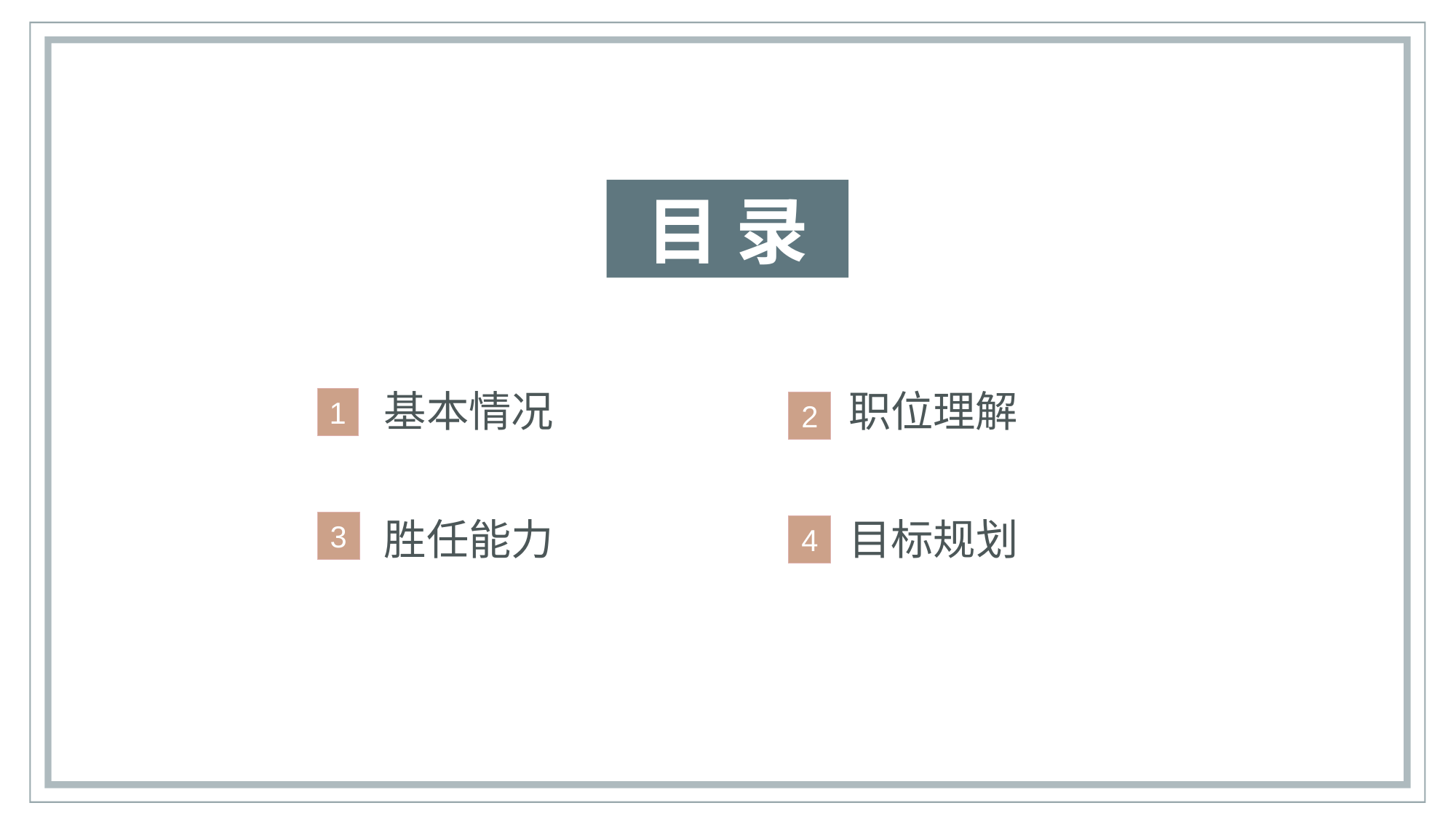

目 录
职位理解
基本情况
1
2
目标规划
3
胜任能力
4